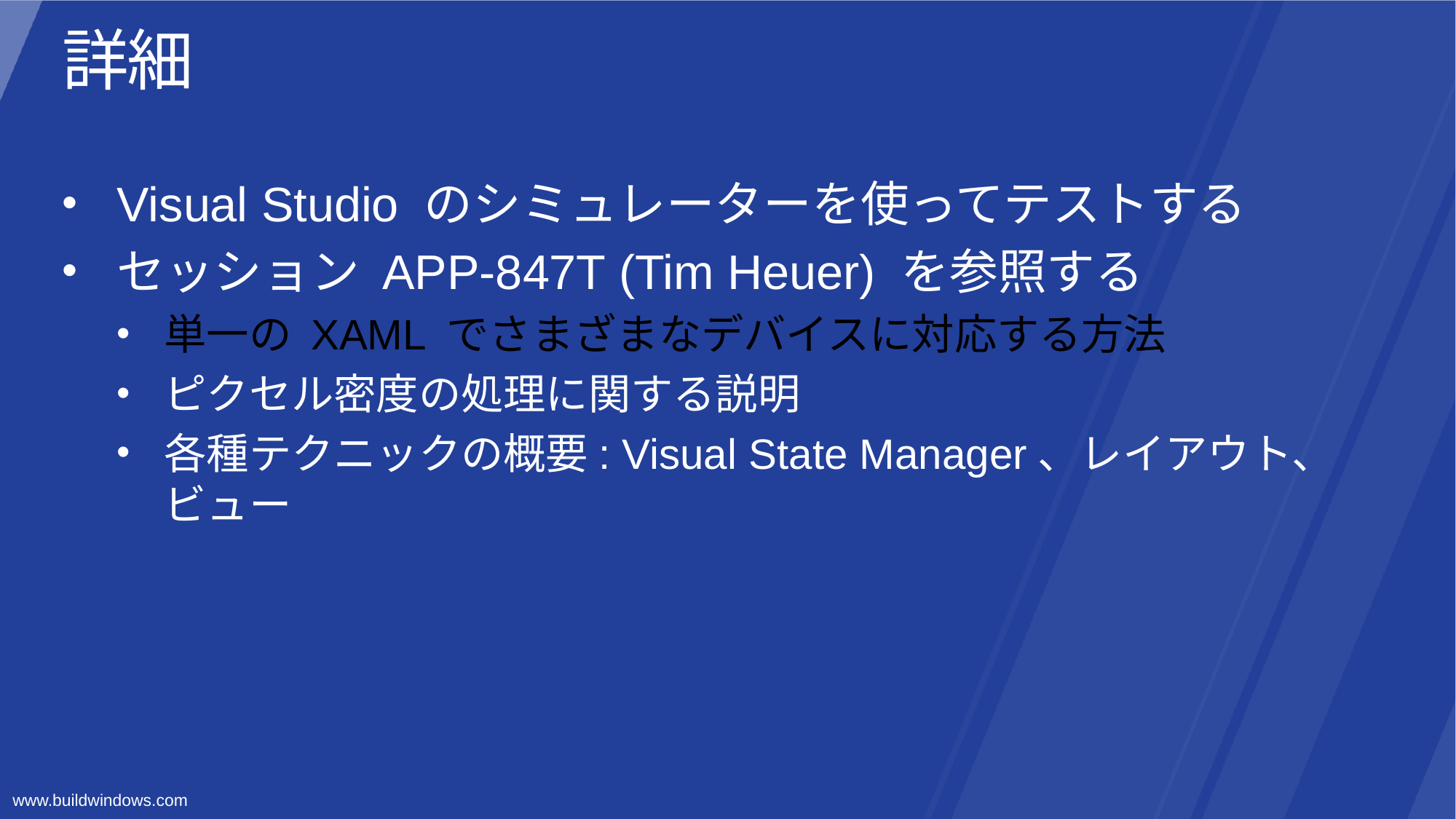

# 詳細
Visual Studio のシミュレーターを使ってテストする
セッション APP-847T (Tim Heuer) を参照する
単一の XAML でさまざまなデバイスに対応する方法
ピクセル密度の処理に関する説明
各種テクニックの概要: Visual State Manager、レイアウト、ビュー